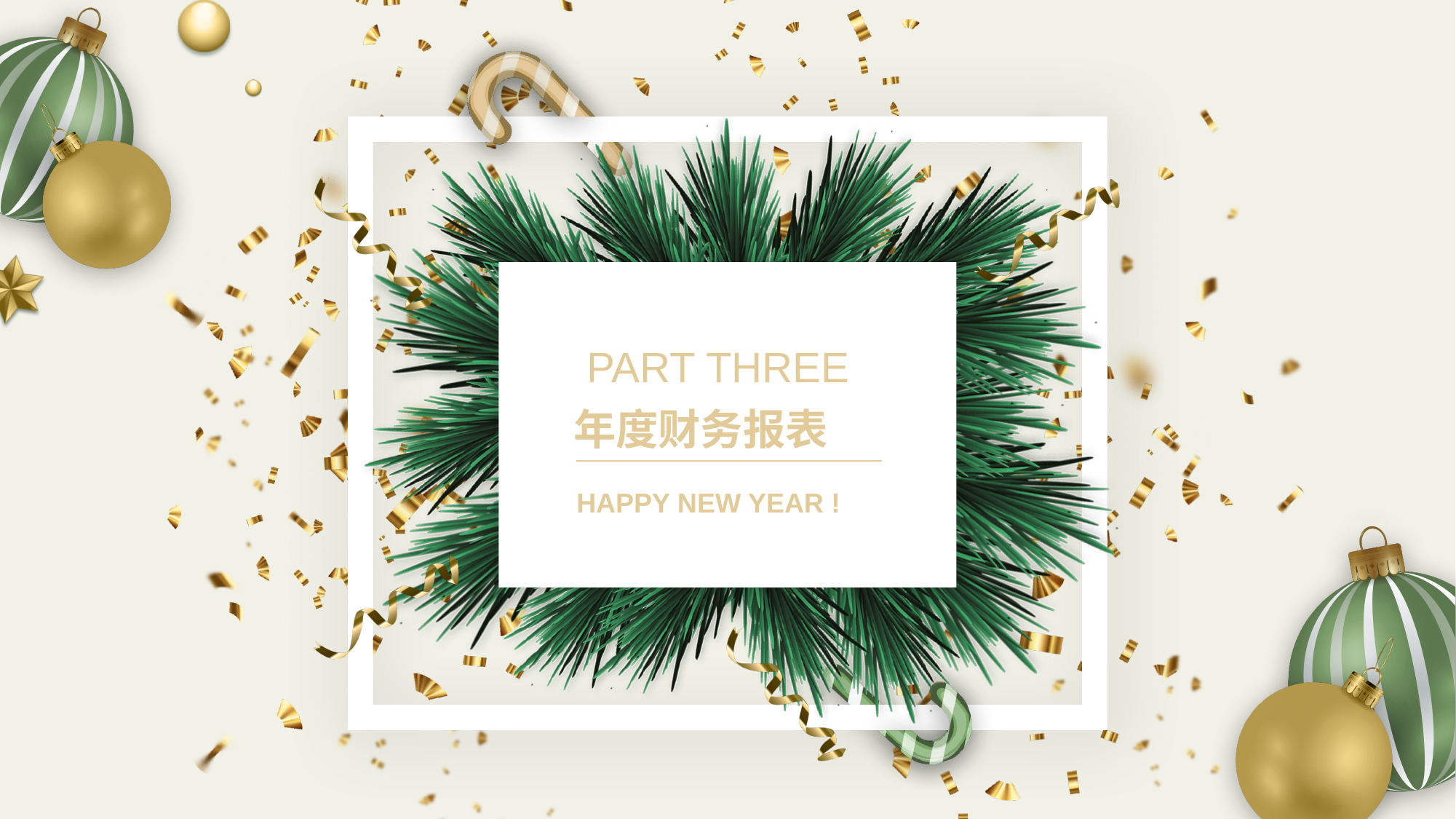

PART THREE
年度财务报表
HAPPY NEW YEAR !